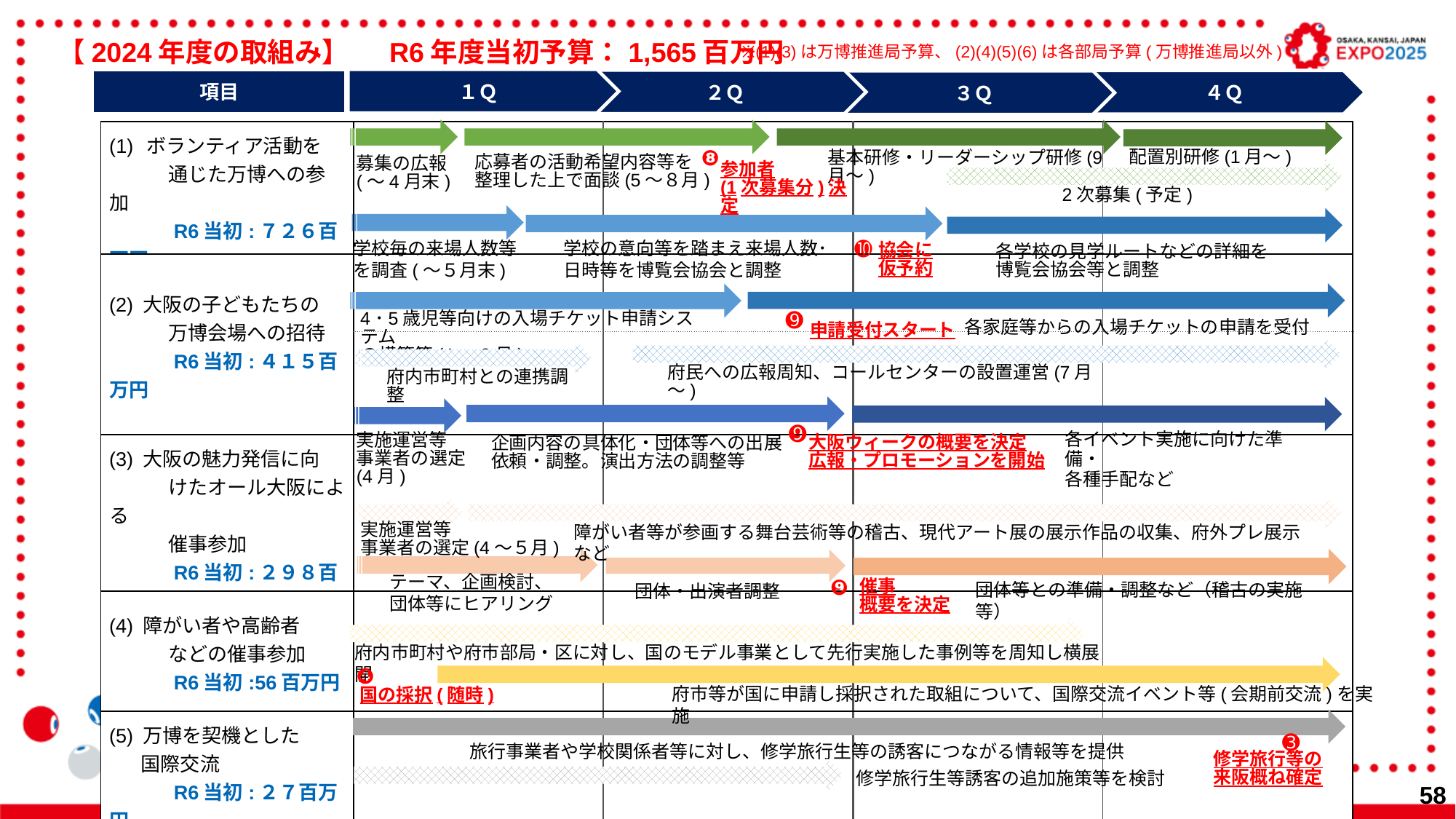

【2024年度の取組み】　 R6年度当初予算：1,565百万円
※(1)(3)は万博推進局予算、(2)(4)(5)(6)は各部局予算(万博推進局以外)
１Ｑ
項目
２Ｑ
４Ｑ
３Ｑ

| ボランティア活動を 　　　通じた万博への参加 　　　R6当初:７２６百万円 |  |  |  |  |
| --- | --- | --- | --- | --- |
| (2) 大阪の子どもたちの 　　　万博会場への招待 　　　R6当初:４１５百万円 |  |  |  |  |
|  |  |  |  |  |
| (3) 大阪の魅力発信に向 　　　けたオール大阪による 　　　催事参加 　　　R6当初:２９８百万円 |  |  |  |  |
| (4) 障がい者や高齢者 　　　などの催事参加 　　　R6当初:56百万円 |  |  |  |  |
| (5) 万博を契機とした 国際交流 　　　R6当初:２７百万円 |  |  |  |  |
| (6) 修学旅行など全国 　　　からの誘客促進 　　　R6当初:43百万円 |  |  |  |  |
❽
配置別研修(1月～)
基本研修・リーダーシップ研修(9月～)
応募者の活動希望内容等を
整理した上で面談(5～８月)
募集の広報
(～4月末)
参加者
(1次募集分)決定

2次募集(予定)

➓
学校毎の来場人数等
を調査(～５月末)
学校の意向等を踏まえ来場人数･
日時等を博覧会協会と調整
協会に
仮予約
各学校の見学ルートなどの詳細を
博覧会協会等と調整

➒
4･5歳児等向けの入場チケット申請システム
の構築等(4～8月)
各家庭等からの入場チケットの申請を受付
申請受付スタート

府民への広報周知、コールセンターの設置運営(7月～)
府内市町村との連携調整

➒
各イベント実施に向けた準備・
各種手配など
実施運営等
事業者の選定
(4月)
大阪ウィークの概要を決定
広報・プロモーションを開始
企画内容の具体化・団体等への出展
依頼・調整。演出方法の調整等

障がい者等が参画する舞台芸術等の稽古、現代アート展の展示作品の収集、府外プレ展示など
実施運営等
事業者の選定(4～５月)

❾
テーマ、企画検討、
団体等にヒアリング
催事
概要を決定
団体等との準備・調整など（稽古の実施等）
団体・出演者調整

府内市町村や府市部局・区に対し、国のモデル事業として先行実施した事例等を周知し横展開
❹

府市等が国に申請し採択された取組について、国際交流イベント等(会期前交流)を実施
国の採択(随時)

➌
旅行事業者や学校関係者等に対し、修学旅行生等の誘客につながる情報等を提供
修学旅行等の
来阪概ね確定
修学旅行生等誘客の追加施策等を検討

58